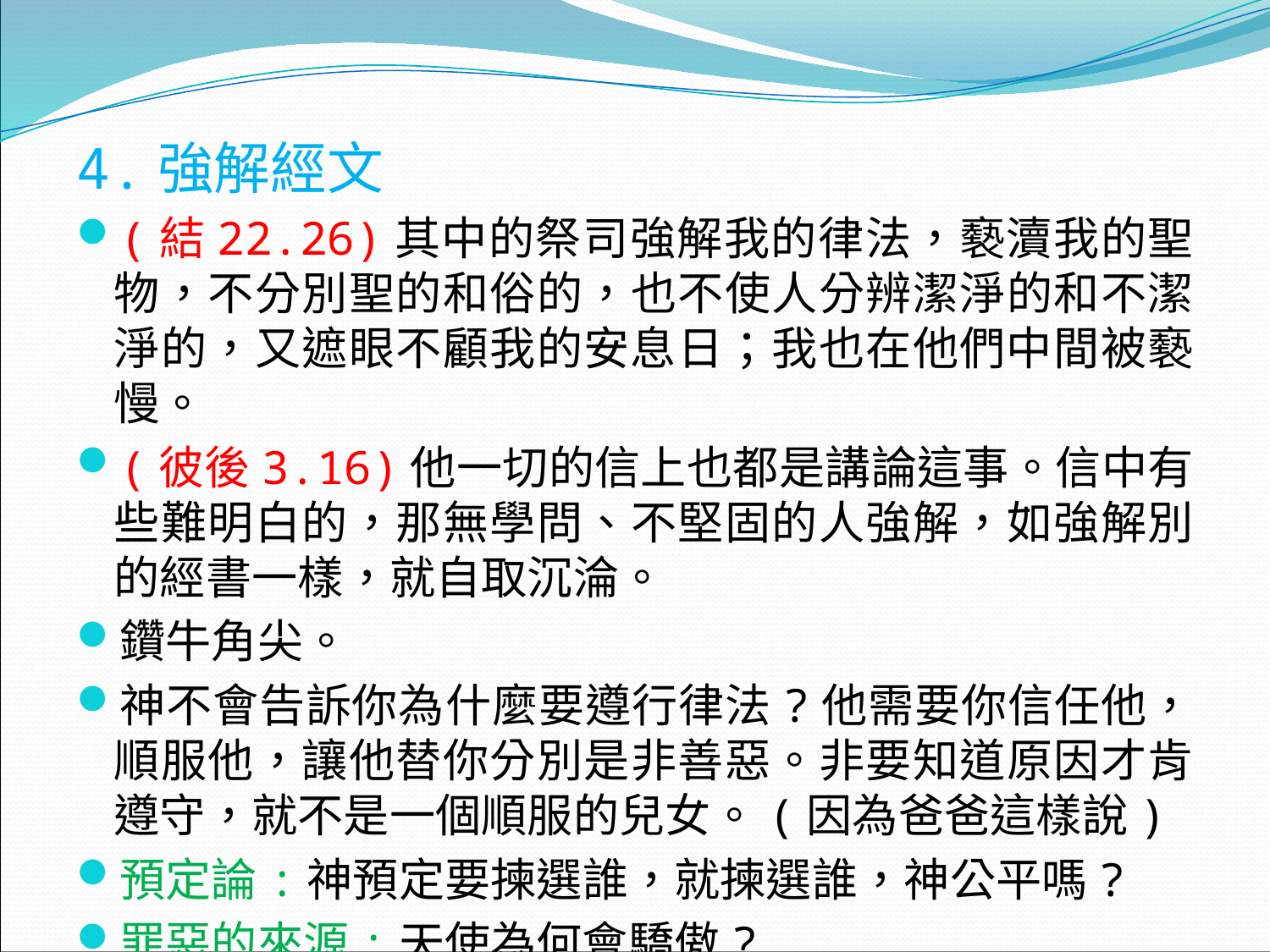

4.強解經文
(結22.26)其中的祭司強解我的律法，褻瀆我的聖物，不分別聖的和俗的，也不使人分辨潔淨的和不潔淨的，又遮眼不顧我的安息日；我也在他們中間被褻慢。
(彼後3.16)他一切的信上也都是講論這事。信中有些難明白的，那無學問、不堅固的人強解，如強解別的經書一樣，就自取沉淪。
鑽牛角尖。
神不會告訴你為什麼要遵行律法?他需要你信任他，順服他，讓他替你分別是非善惡。非要知道原因才肯遵守，就不是一個順服的兒女。(因為爸爸這樣說)
預定論:神預定要揀選誰，就揀選誰，神公平嗎?
罪惡的來源:天使為何會驕傲?